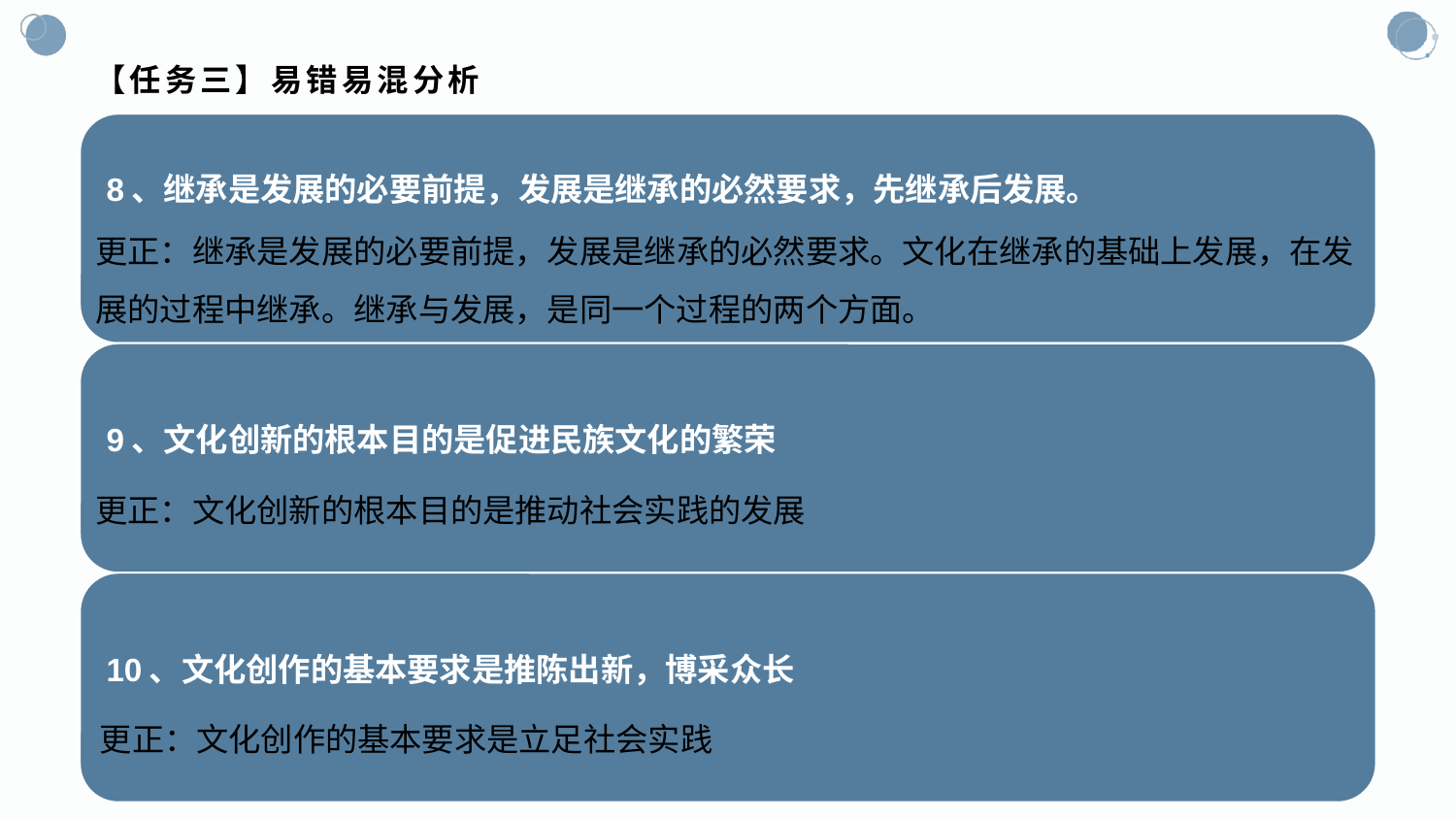

# 【任务三】易错易混分析
8、继承是发展的必要前提，发展是继承的必然要求，先继承后发展。
9、文化创新的根本目的是促进民族文化的繁荣
10、文化创作的基本要求是推陈出新，博采众长
更正：继承是发展的必要前提，发展是继承的必然要求。文化在继承的基础上发展，在发展的过程中继承。继承与发展，是同一个过程的两个方面。
更正：文化创新的根本目的是推动社会实践的发展
更正：文化创作的基本要求是立足社会实践